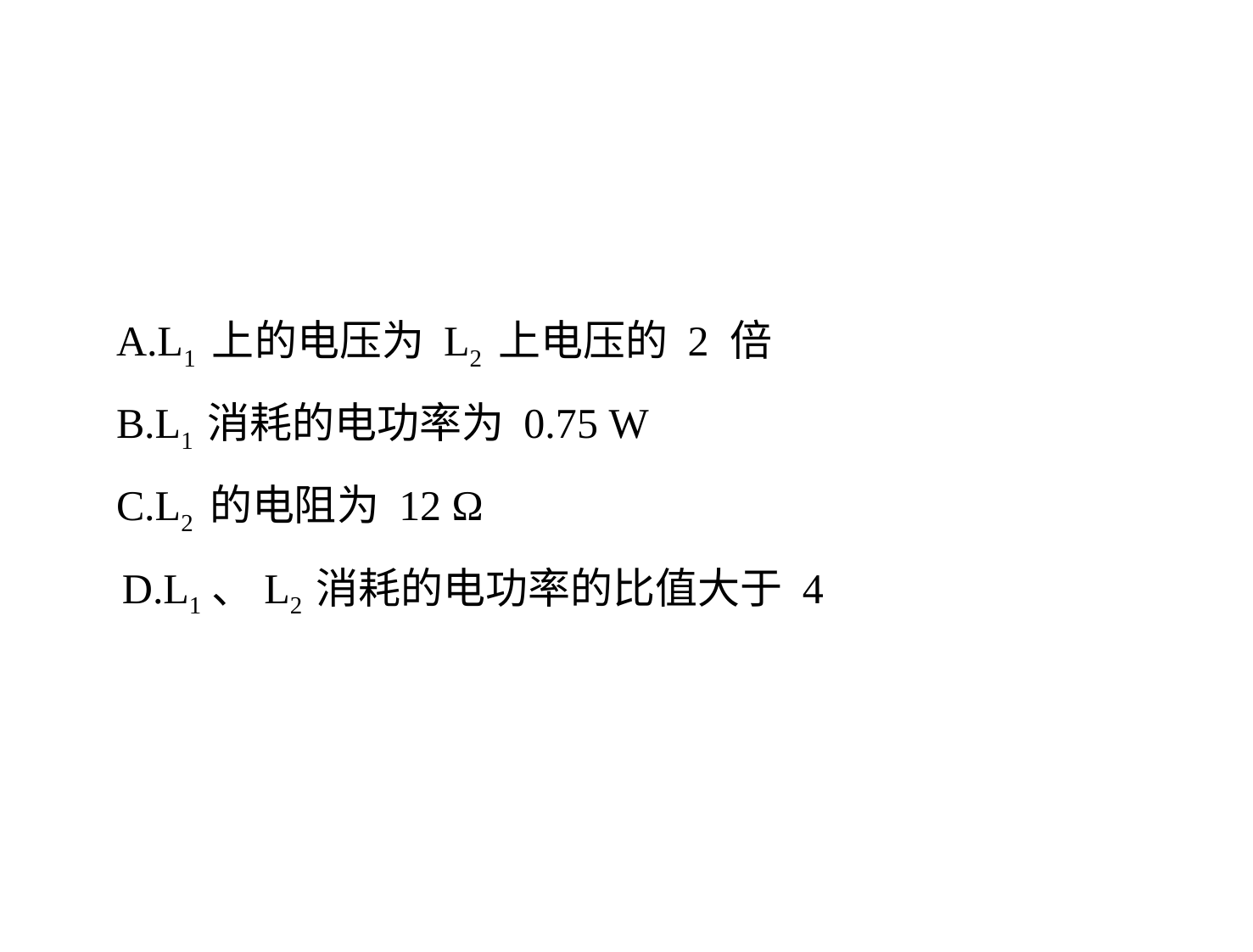

A.L1 上的电压为 L2 上电压的 2 倍

B.L1 消耗的电功率为 0.75 W

C.L2 的电阻为 12 Ω
D.L1、L2 消耗的电功率的比值大于 4